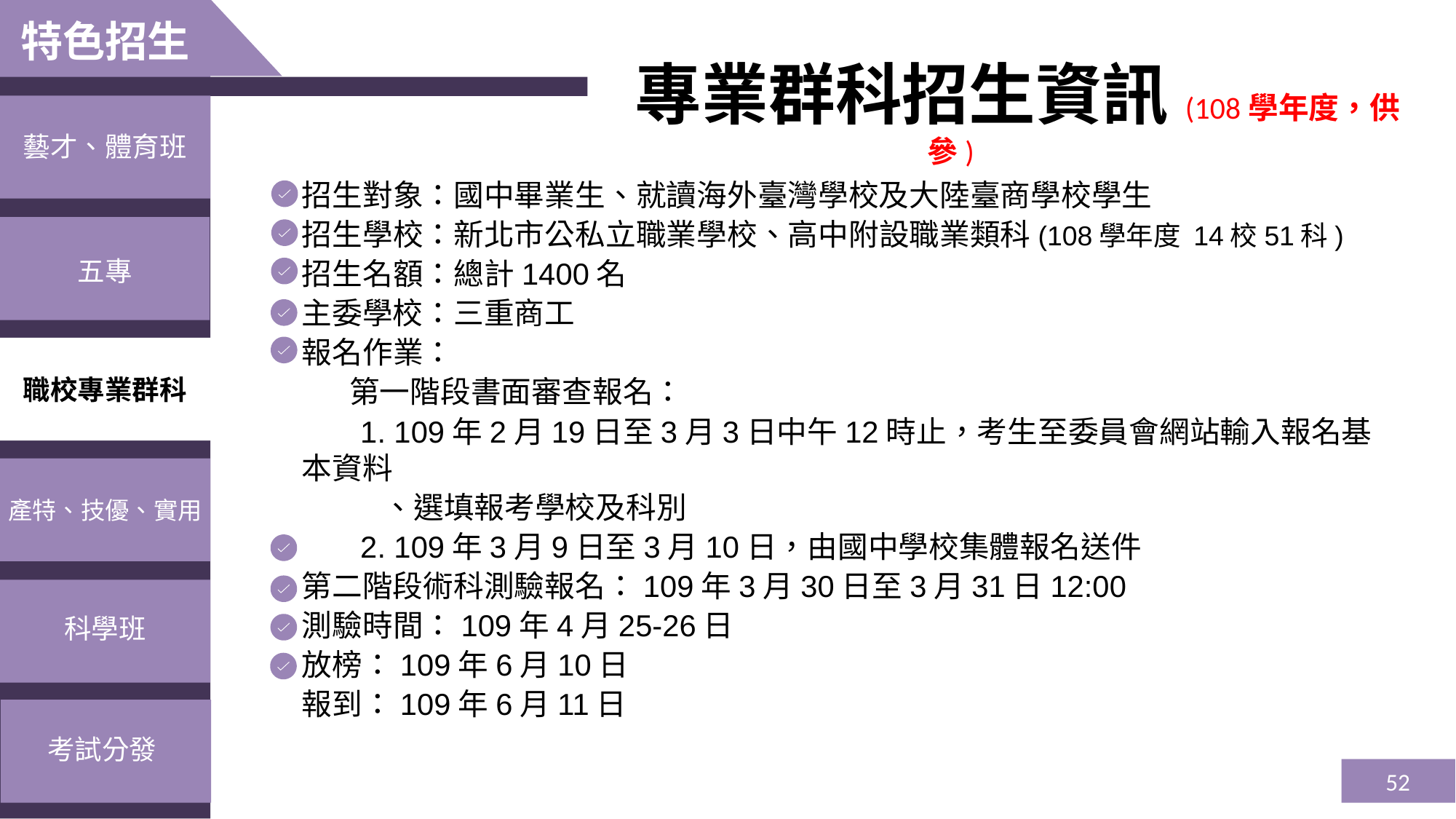

特色招生

　　專業群科招生資訊(108學年度，供參)

藝才、體育班
招生對象：國中畢業生、就讀海外臺灣學校及大陸臺商學校學生
招生學校：新北市公私立職業學校、高中附設職業類科(108學年度 14校51科)
招生名額：總計1400名
主委學校：三重商工
報名作業：
      第一階段書面審查報名：
       1. 109年2月19日至3月3日中午12時止，考生至委員會網站輸入報名基本資料
           、選填報考學校及科別
       2. 109年3月9日至3月10日，由國中學校集體報名送件
第二階段術科測驗報名：109年3月30日至3月31日12:00
測驗時間：109年4月25-26日
放榜：109年6月10日
報到：109年6月11日

五專

職校專業群科

產特、技優、實用

科學班

考試分發

52